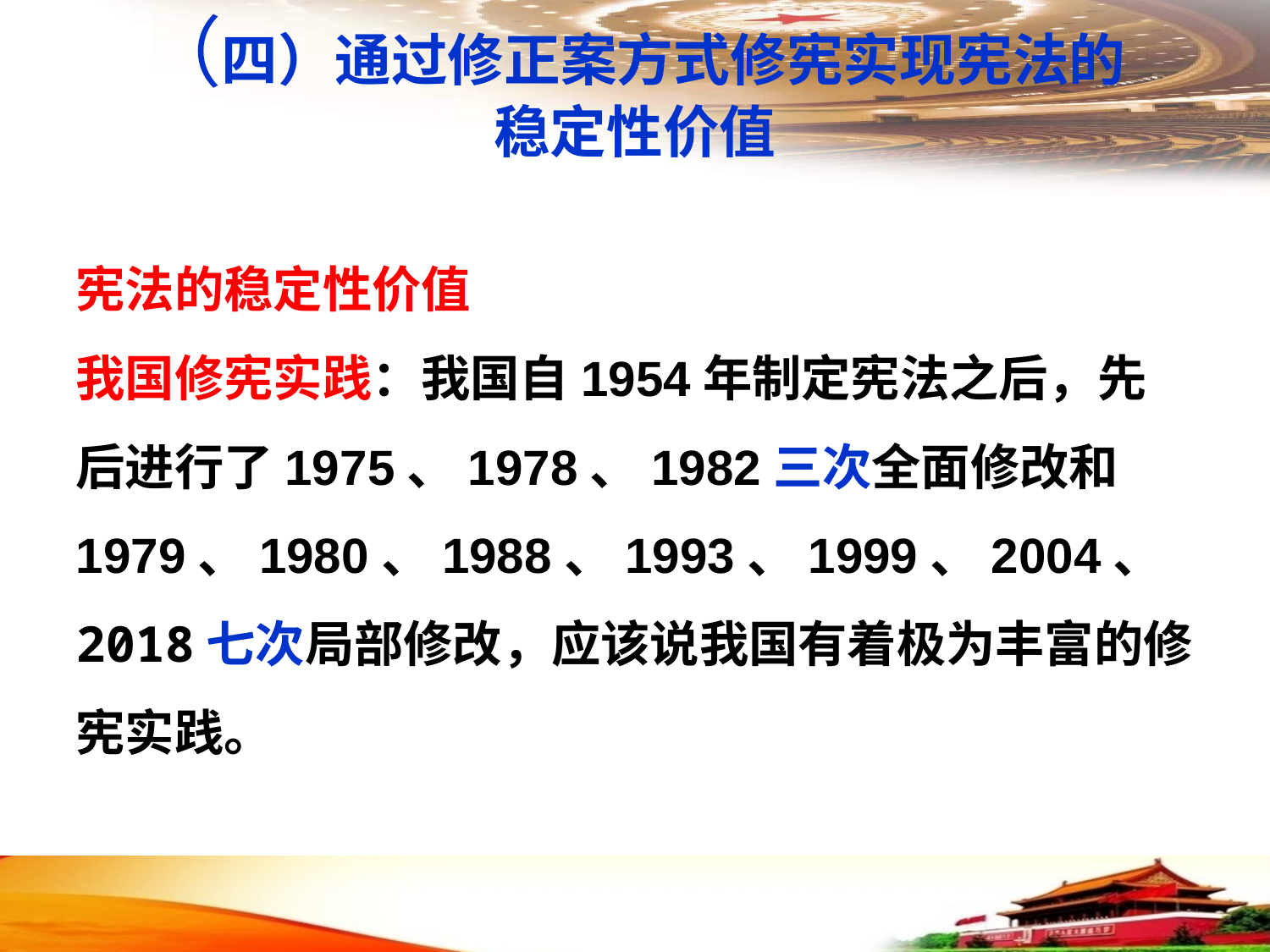

# （四）通过修正案方式修宪实现宪法的 稳定性价值
宪法的稳定性价值
我国修宪实践：我国自1954年制定宪法之后，先后进行了1975、1978、1982三次全面修改和1979、1980、1988、1993、1999、2004、2018七次局部修改，应该说我国有着极为丰富的修宪实践。